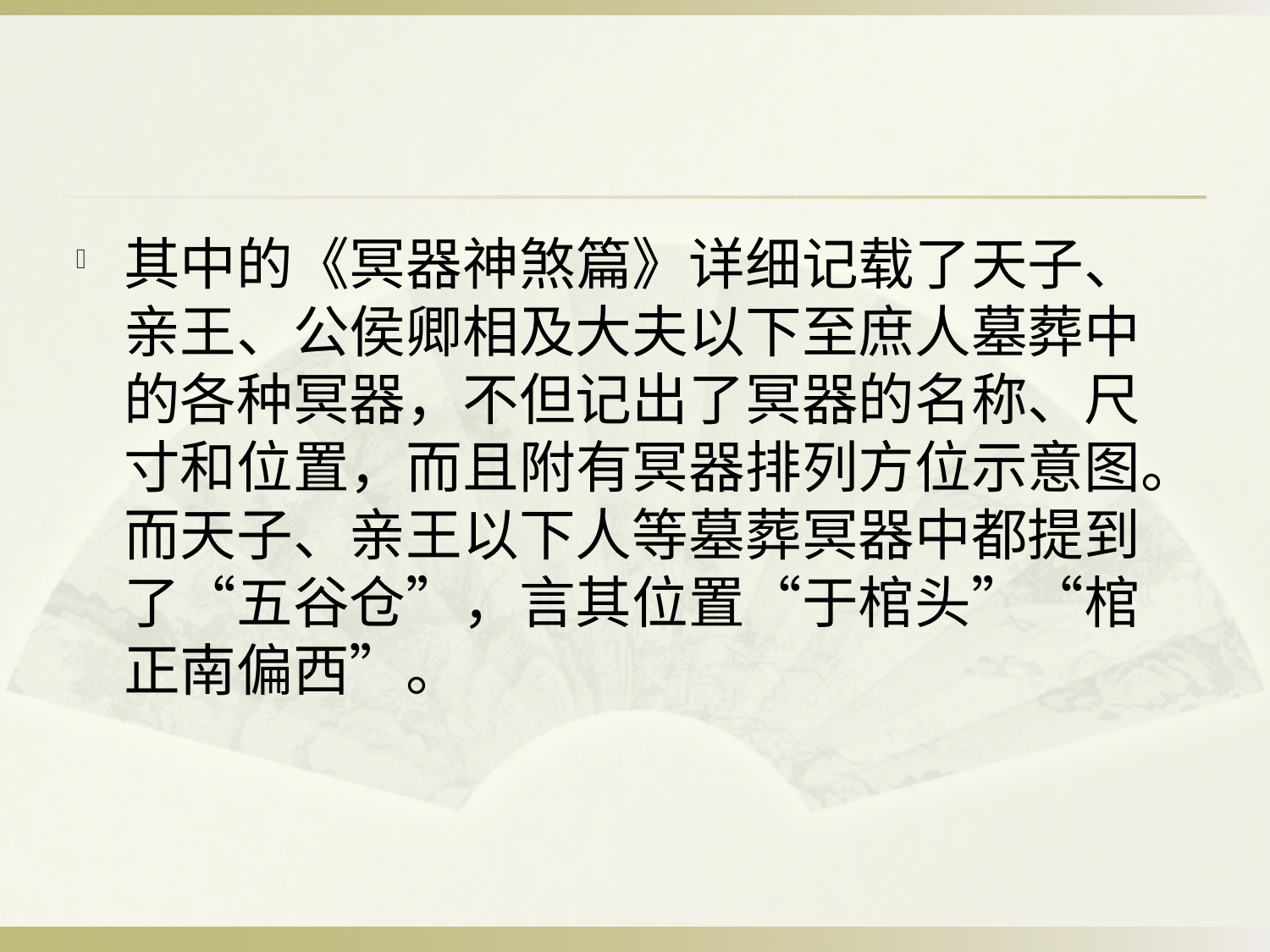

#
其中的《冥器神煞篇》详细记载了天子、亲王、公侯卿相及大夫以下至庶人墓葬中的各种冥器，不但记出了冥器的名称、尺寸和位置，而且附有冥器排列方位示意图。而天子、亲王以下人等墓葬冥器中都提到了“五谷仓”，言其位置“于棺头”“棺正南偏西”。